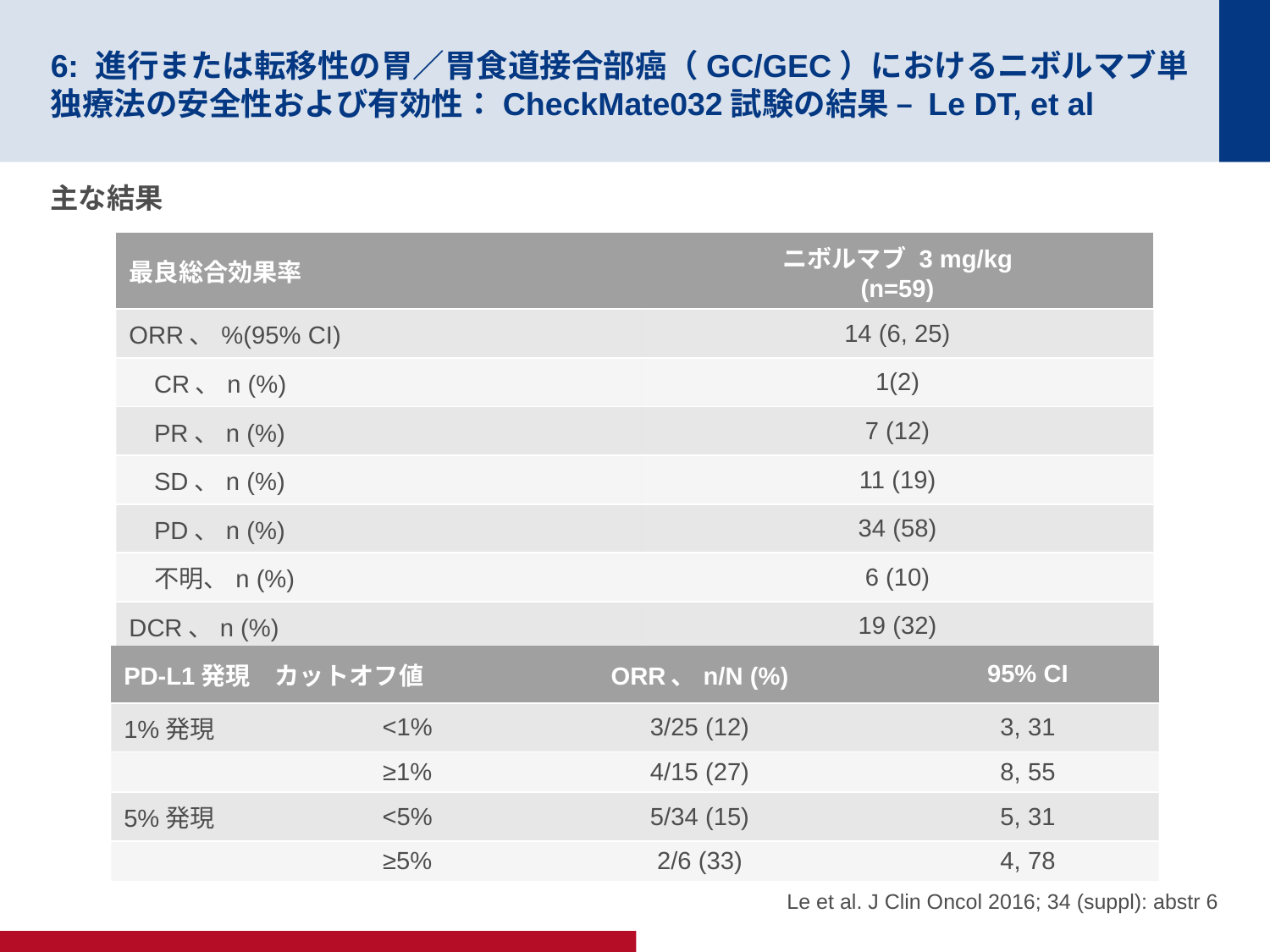

# 6: 進行または転移性の胃／胃食道接合部癌（GC/GEC）におけるニボルマブ単独療法の安全性および有効性：CheckMate032試験の結果 – Le DT, et al
主な結果

| 最良総合効果率 | ニボルマブ 3 mg/kg (n=59) |
| --- | --- |
| ORR、%(95% CI) | 14 (6, 25) |
| CR、n (%) | 1(2) |
| PR、n (%) | 7 (12) |
| SD、n (%) | 11 (19) |
| PD、n (%) | 34 (58) |
| 不明、n (%) | 6 (10) |
| DCR、n (%) | 19 (32) |
| PD-L1発現　カットオフ値 |  | ORR、n/N (%) | 95% CI |
| --- | --- | --- | --- |
| 1%発現 | <1% | 3/25 (12) | 3, 31 |
|  | ≥1% | 4/15 (27) | 8, 55 |
| 5%発現 | <5% | 5/34 (15) | 5, 31 |
|  | ≥5% | 2/6 (33) | 4, 78 |
Le et al. J Clin Oncol 2016; 34 (suppl): abstr 6